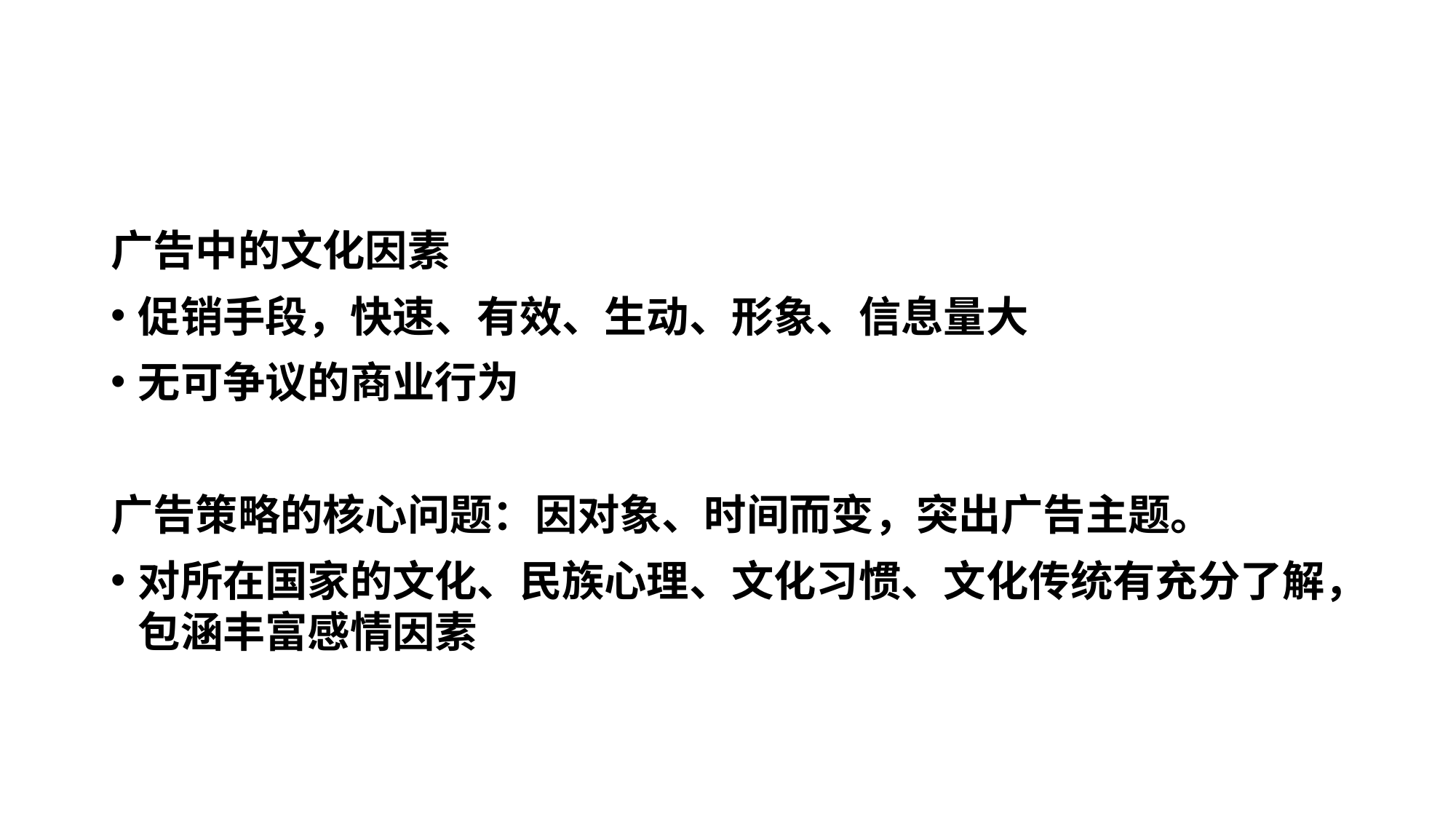

广告中的文化因素
促销手段，快速、有效、生动、形象、信息量大
无可争议的商业行为

广告策略的核心问题：因对象、时间而变，突出广告主题。
对所在国家的文化、民族心理、文化习惯、文化传统有充分了解，包涵丰富感情因素